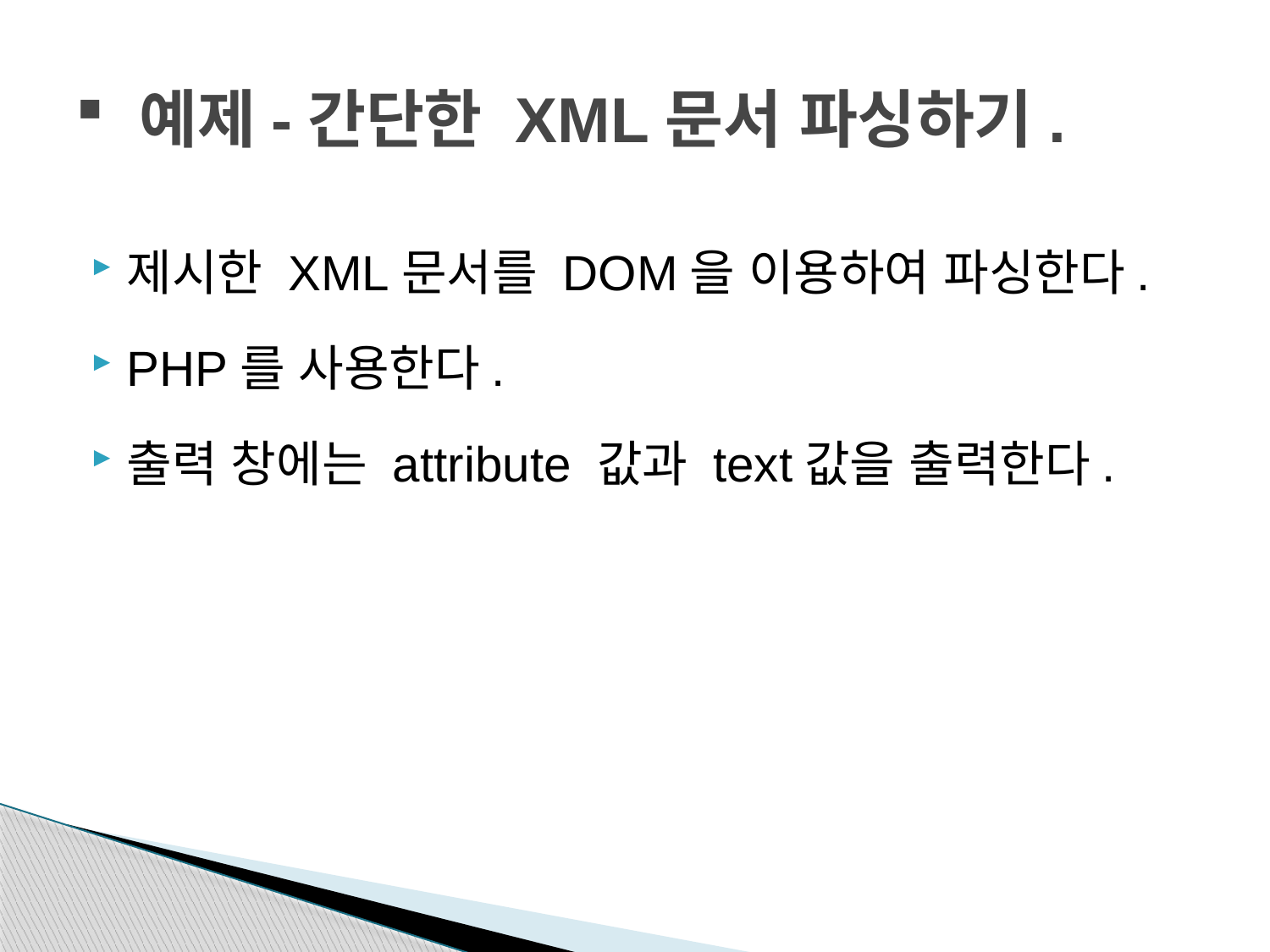

# 예제-간단한 XML문서 파싱하기.
제시한 XML문서를 DOM을 이용하여 파싱한다.
PHP를 사용한다.
출력 창에는 attribute 값과 text값을 출력한다.